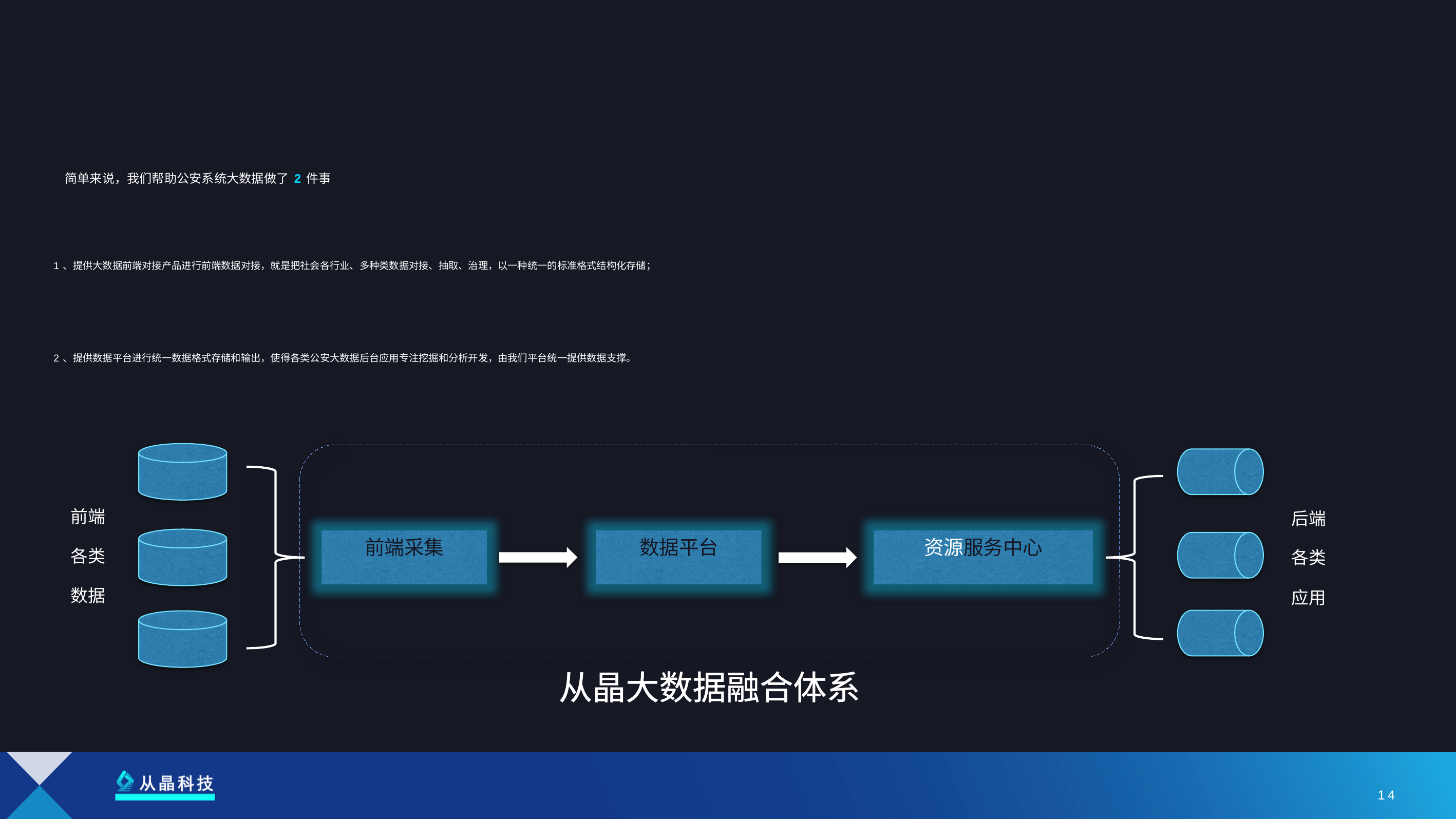

简单来说，我们帮助公安系统大数据做了2件事
1、提供大数据前端对接产品进行前端数据对接，就是把社会各行业、多种类数据对接、抽取、治理，以一种统一的标准格式结构化存储；
2、提供数据平台进行统一数据格式存储和输出，使得各类公安大数据后台应用专注挖掘和分析开发，由我们平台统一提供数据支撑。

前端各类数据
后端各类应用

前端采集
数据平台
资源服务中心

从晶大数据融合体系
14